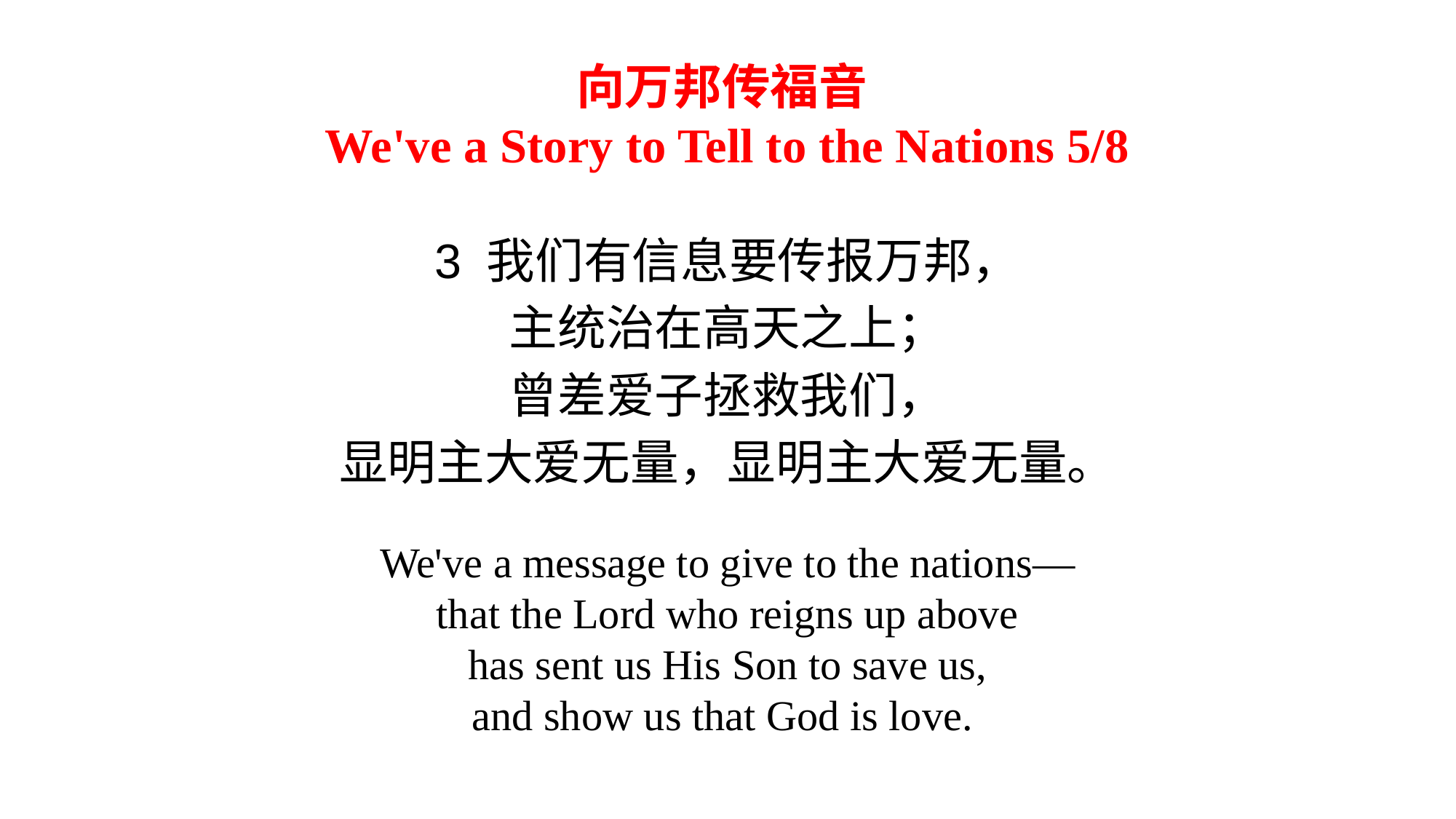

向万邦传福音
We've a Story to Tell to the Nations 5/8
3 我们有信息要传报万邦，
主统治在高天之上；
曾差爱子拯救我们，
显明主大爱无量，显明主大爱无量。

We've a message to give to the nations—
that the Lord who reigns up above
has sent us His Son to save us,
and show us that God is love.